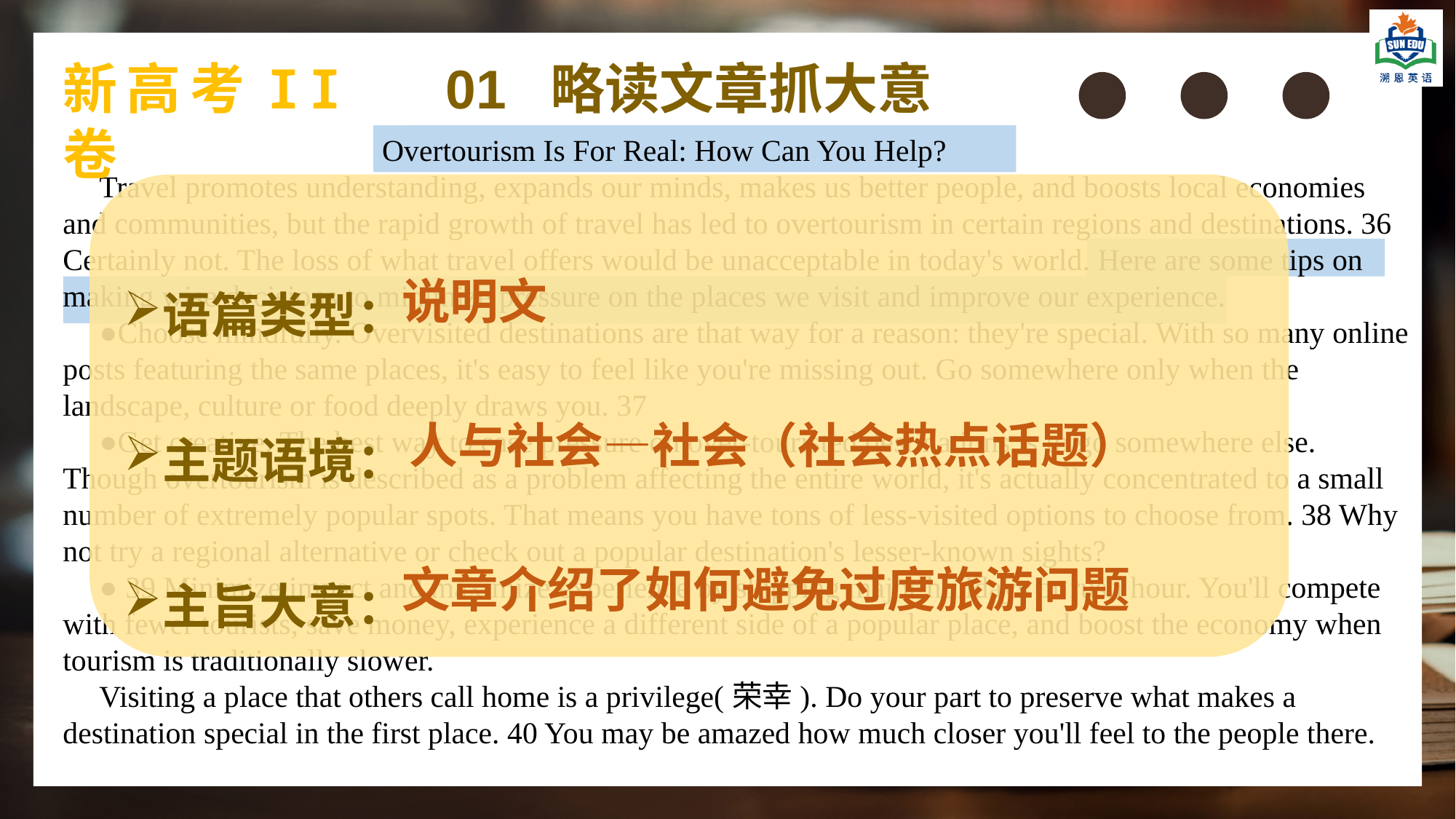

新高考II卷
01  略读文章抓大意
                                     Overtourism Is For Real: How Can You Help?
Travel promotes understanding, expands our minds, makes us better people, and boosts local economies and communities, but the rapid growth of travel has led to overtourism in certain regions and destinations. 36 Certainly not. The loss of what travel offers would be unacceptable in today's world. Here are some tips on making wise decisions to minimize pressure on the places we visit and improve our experience.
●Choose mindfully. Overvisited destinations are that way for a reason: they're special. With so many online posts featuring the same places, it's easy to feel like you're missing out. Go somewhere only when the landscape, culture or food deeply draws you. 37
●Get creative. The best way to ease pressure on over-touristed destinations is to go somewhere else. Though overtourism is described as a problem affecting the entire world, it's actually concentrated to a small number of extremely popular spots. That means you have tons of less-visited options to choose from. 38 Why not try a regional alternative or check out a popular destination's lesser-known sights?
● 39 Minimize impact and maximize experience by skipping major holidays or rush hour. You'll compete with fewer tourists, save money, experience a different side of a popular place, and boost the economy when tourism is traditionally slower.
Visiting a place that others call home is a privilege(荣幸). Do your part to preserve what makes a destination special in the first place. 40 You may be amazed how much closer you'll feel to the people there.

语篇类型：
主题语境：
主旨大意：

说明文

人与社会—社会（社会热点话题）
文章介绍了如何避免过度旅游问题